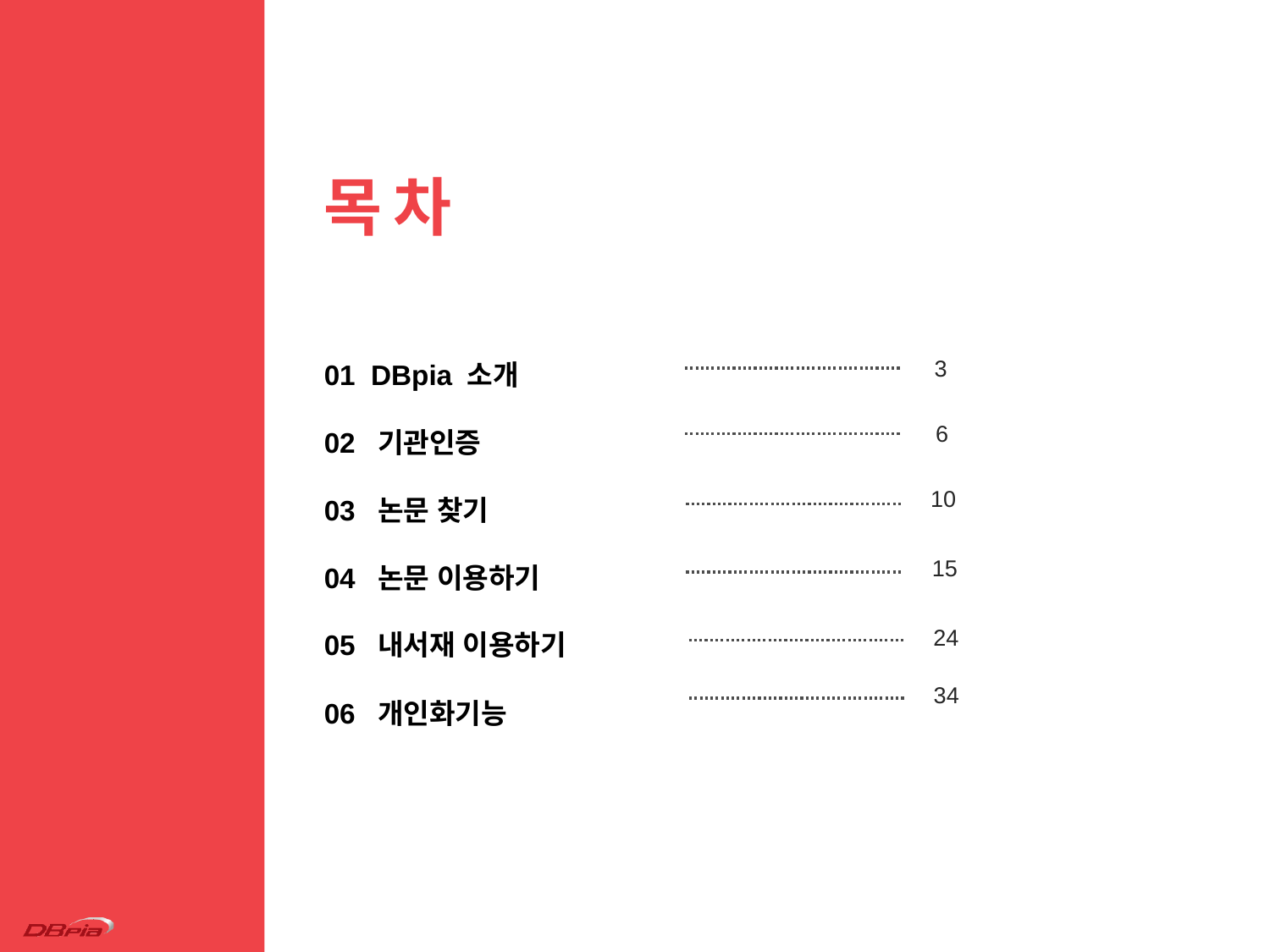

목차
01  DBpia 소개
02  기관인증
03  논문 찾기
04  논문 이용하기
05  내서재 이용하기
06  개인화기능
3
6
10
15
24
34